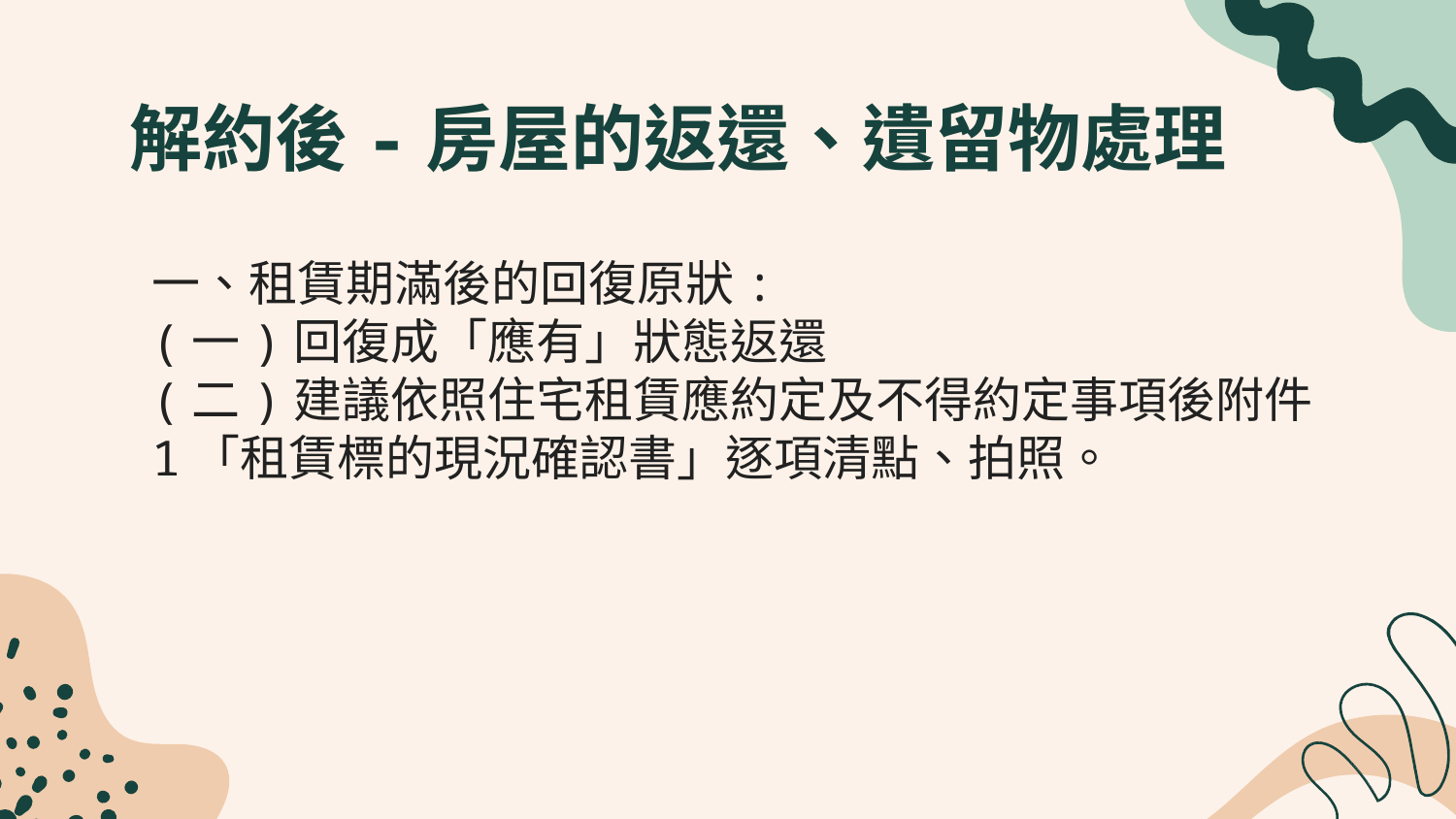

# 解約後-房屋的返還、遺留物處理
一、租賃期滿後的回復原狀:
(一)回復成「應有」狀態返還
(二)建議依照住宅租賃應約定及不得約定事項後附件 1「租賃標的現況確認書」逐項清點、拍照。